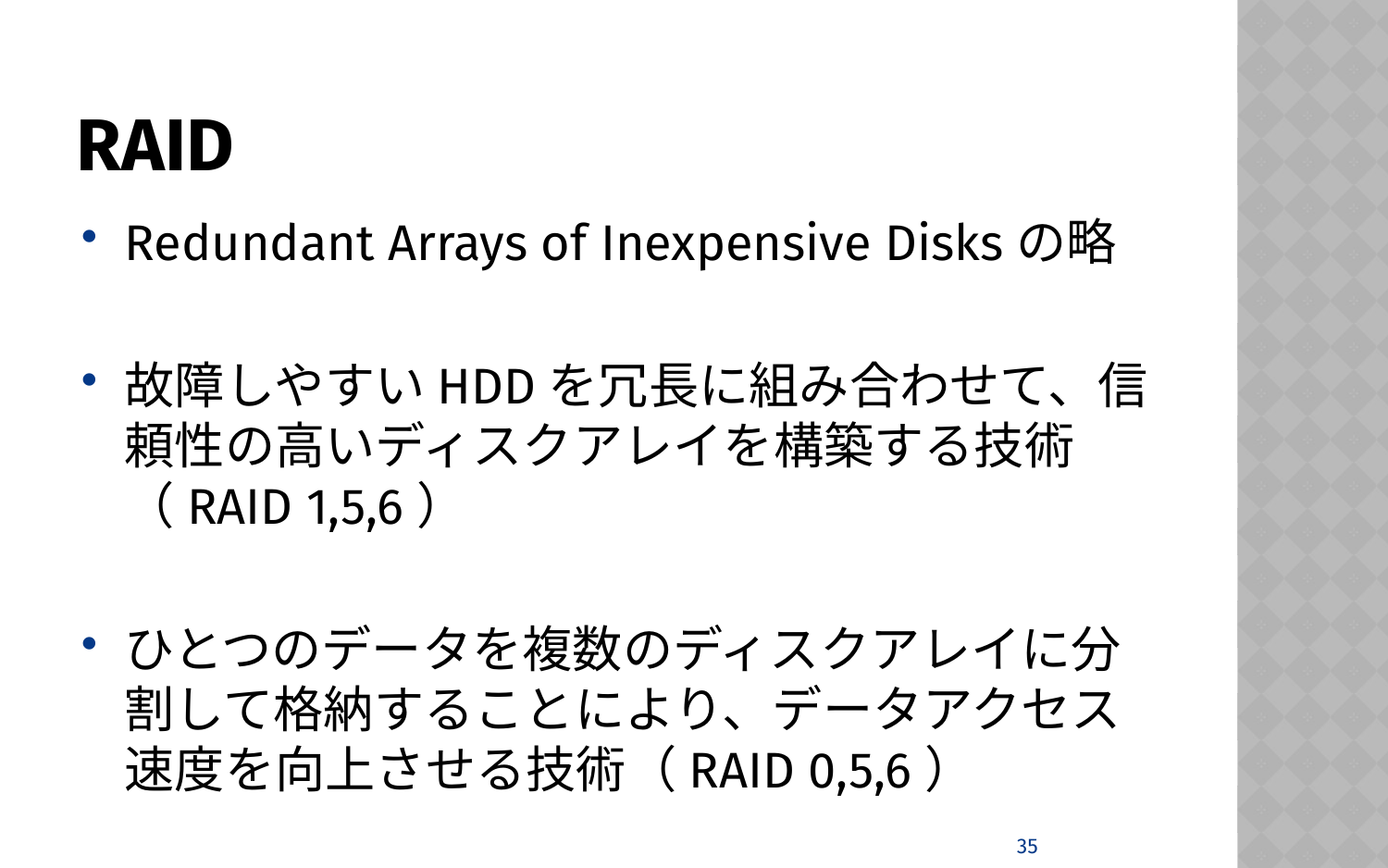

# RAID
Redundant Arrays of Inexpensive Disksの略

故障しやすいHDDを冗長に組み合わせて、信頼性の高いディスクアレイを構築する技術（RAID 1,5,6）

ひとつのデータを複数のディスクアレイに分割して格納することにより、データアクセス速度を向上させる技術（RAID 0,5,6）
35